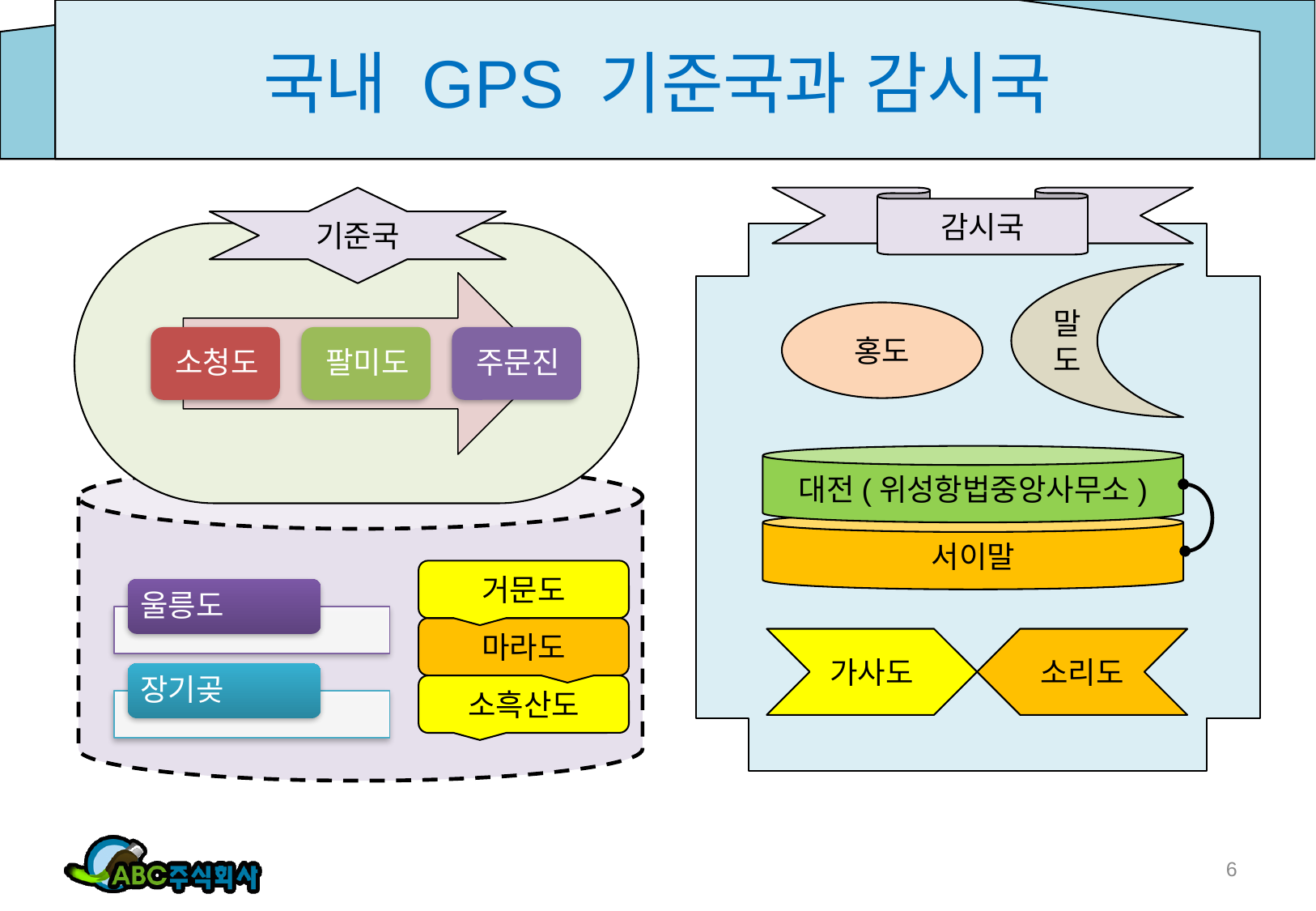

# 국내 GPS 기준국과 감시국
기준국

소청도
팔미도
주문진

거문도
울릉도
장기곶
마라도
소흑산도
감시국

말
도
홍도
대전(위성항법중앙사무소)
서이말
가사도
소리도
6